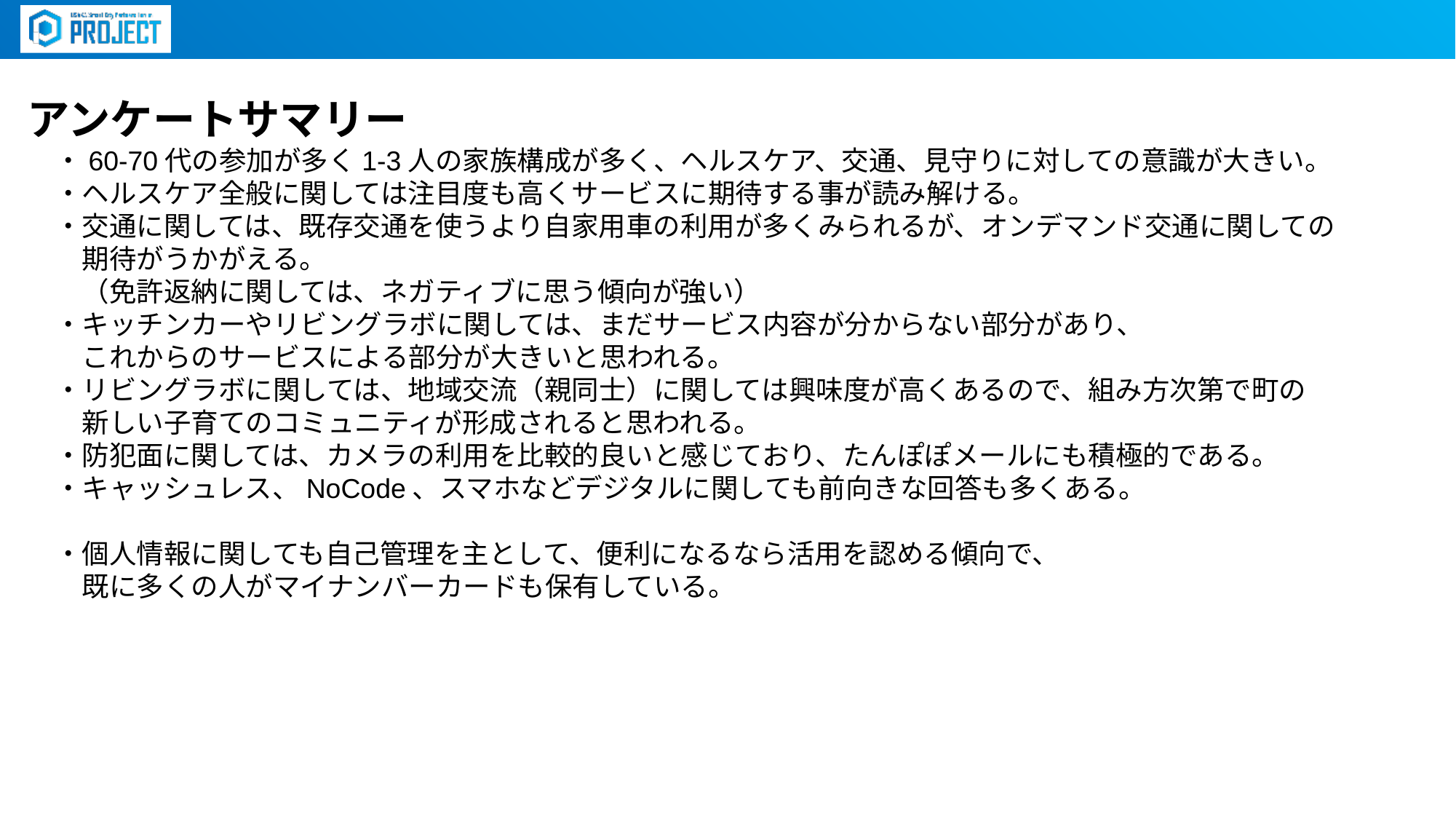

アンケートサマリー
　・60-70代の参加が多く1-3人の家族構成が多く、ヘルスケア、交通、見守りに対しての意識が大きい。
　・ヘルスケア全般に関しては注目度も高くサービスに期待する事が読み解ける。
　・交通に関しては、既存交通を使うより自家用車の利用が多くみられるが、オンデマンド交通に関しての
　　期待がうかがえる。
　　（免許返納に関しては、ネガティブに思う傾向が強い）
　・キッチンカーやリビングラボに関しては、まだサービス内容が分からない部分があり、
　　これからのサービスによる部分が大きいと思われる。
　・リビングラボに関しては、地域交流（親同士）に関しては興味度が高くあるので、組み方次第で町の
　　新しい子育てのコミュニティが形成されると思われる。
　・防犯面に関しては、カメラの利用を比較的良いと感じており、たんぽぽメールにも積極的である。
　・キャッシュレス、NoCode、スマホなどデジタルに関しても前向きな回答も多くある。

　・個人情報に関しても自己管理を主として、便利になるなら活用を認める傾向で、
　　既に多くの人がマイナンバーカードも保有している。